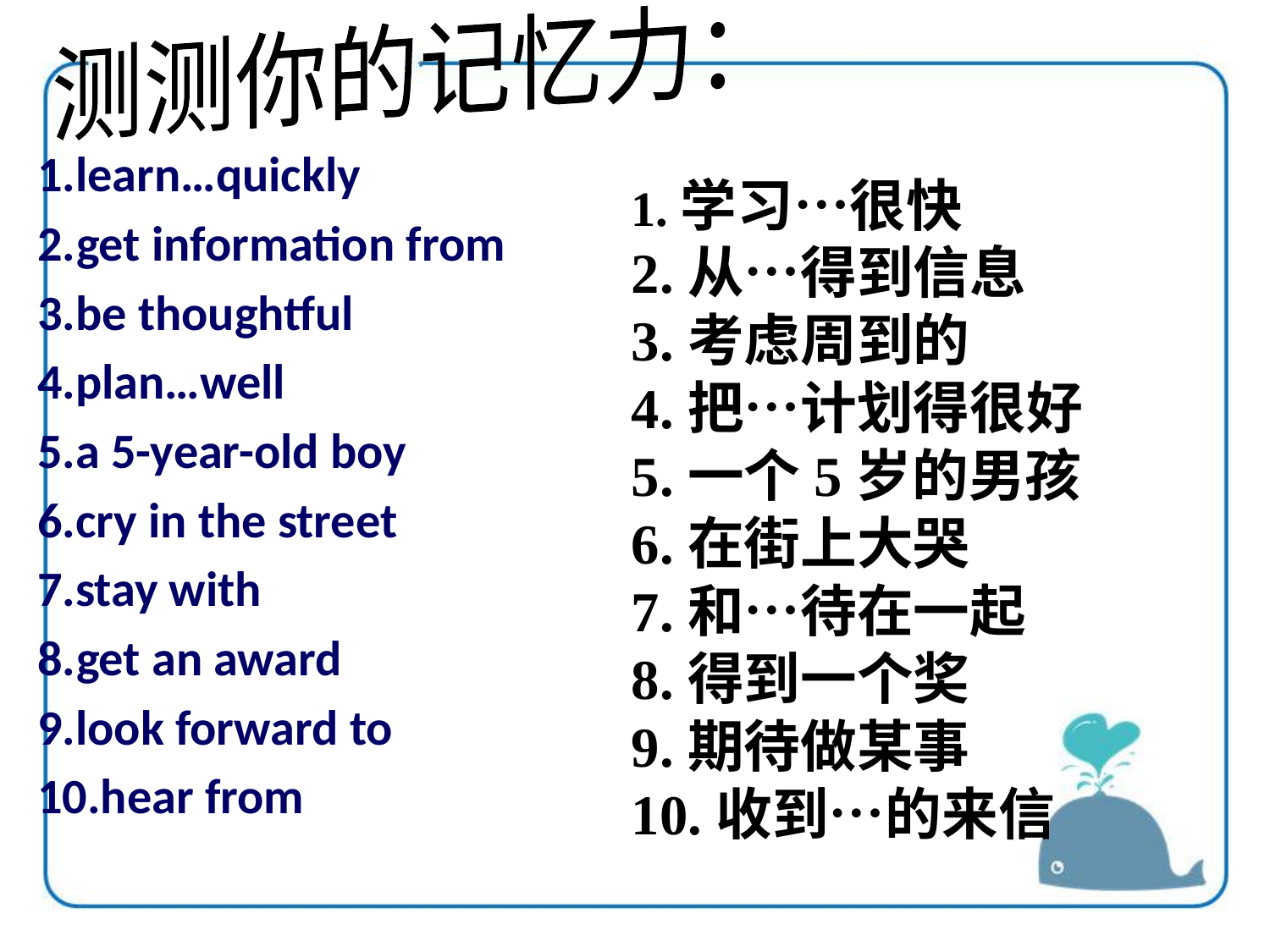

测测你的记忆力：
1.learn…quickly
2.get information from
3.be thoughtful
4.plan…well
5.a 5-year-old boy
6.cry in the street
7.stay with
8.get an award
9.look forward to
10.hear from
1.学习…很快
2.从…得到信息
3.考虑周到的
4.把…计划得很好
5.一个5岁的男孩
6.在街上大哭
7.和…待在一起
8.得到一个奖
9.期待做某事
10.收到…的来信